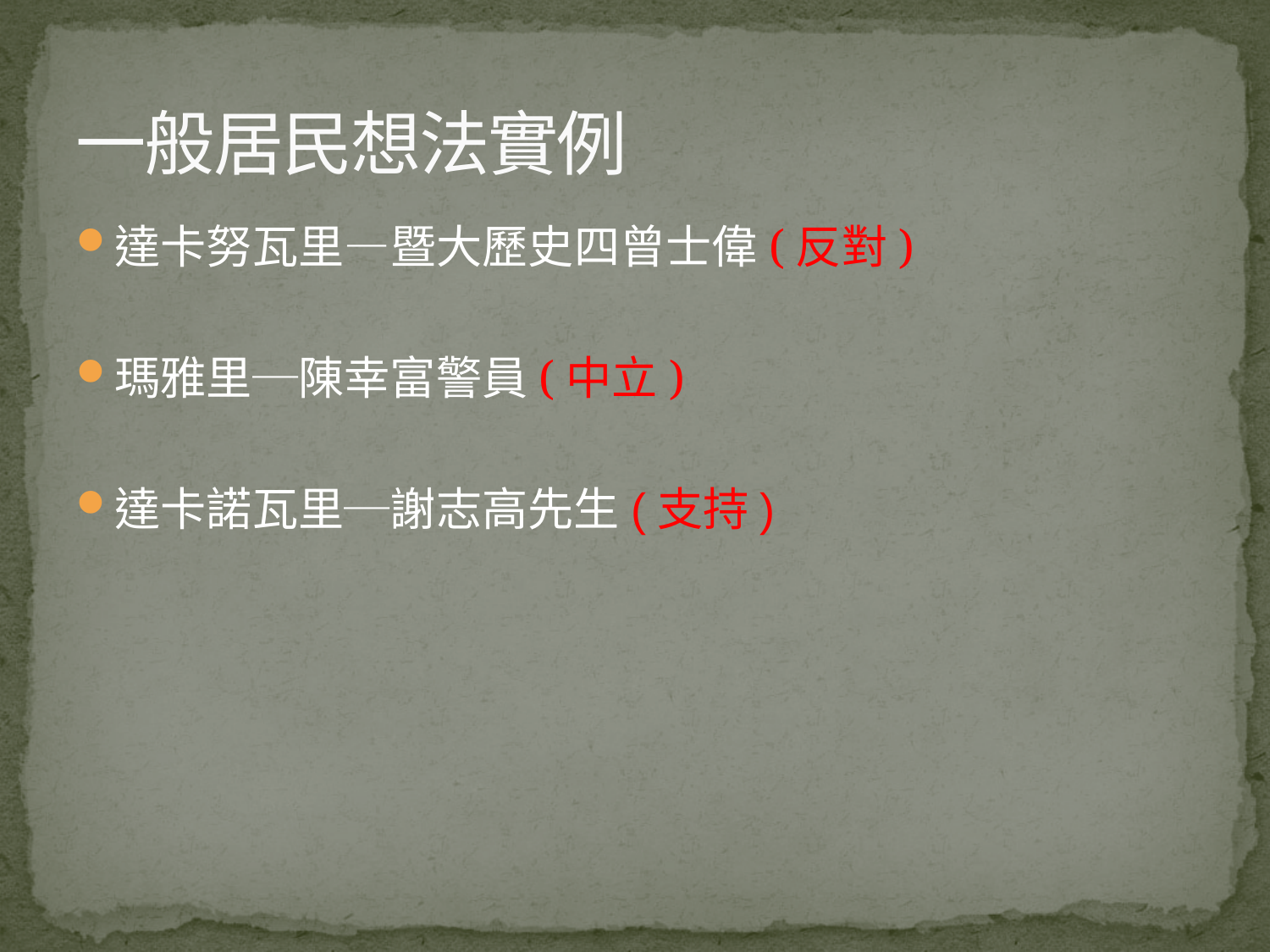

# 一般居民想法實例
達卡努瓦里—暨大歷史四曾士偉(反對)

瑪雅里─陳幸富警員(中立)

達卡諾瓦里─謝志高先生(支持)